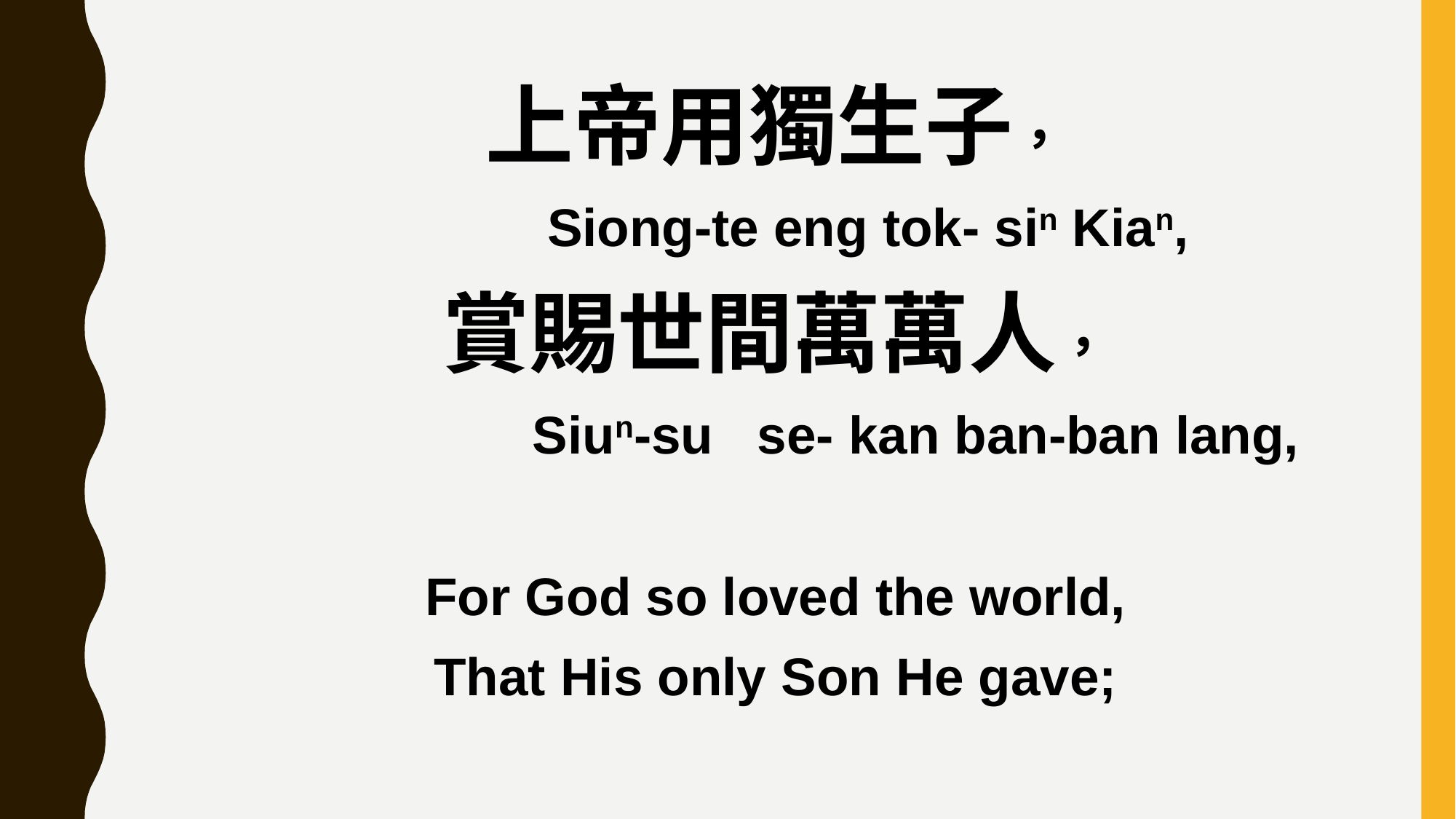

上帝用獨生子，
                            Siong-te eng tok- sin Kian,
賞賜世間萬萬人，
                           Siun-su   se- kan ban-ban lang,

For God so loved the world,
That His only Son He gave;